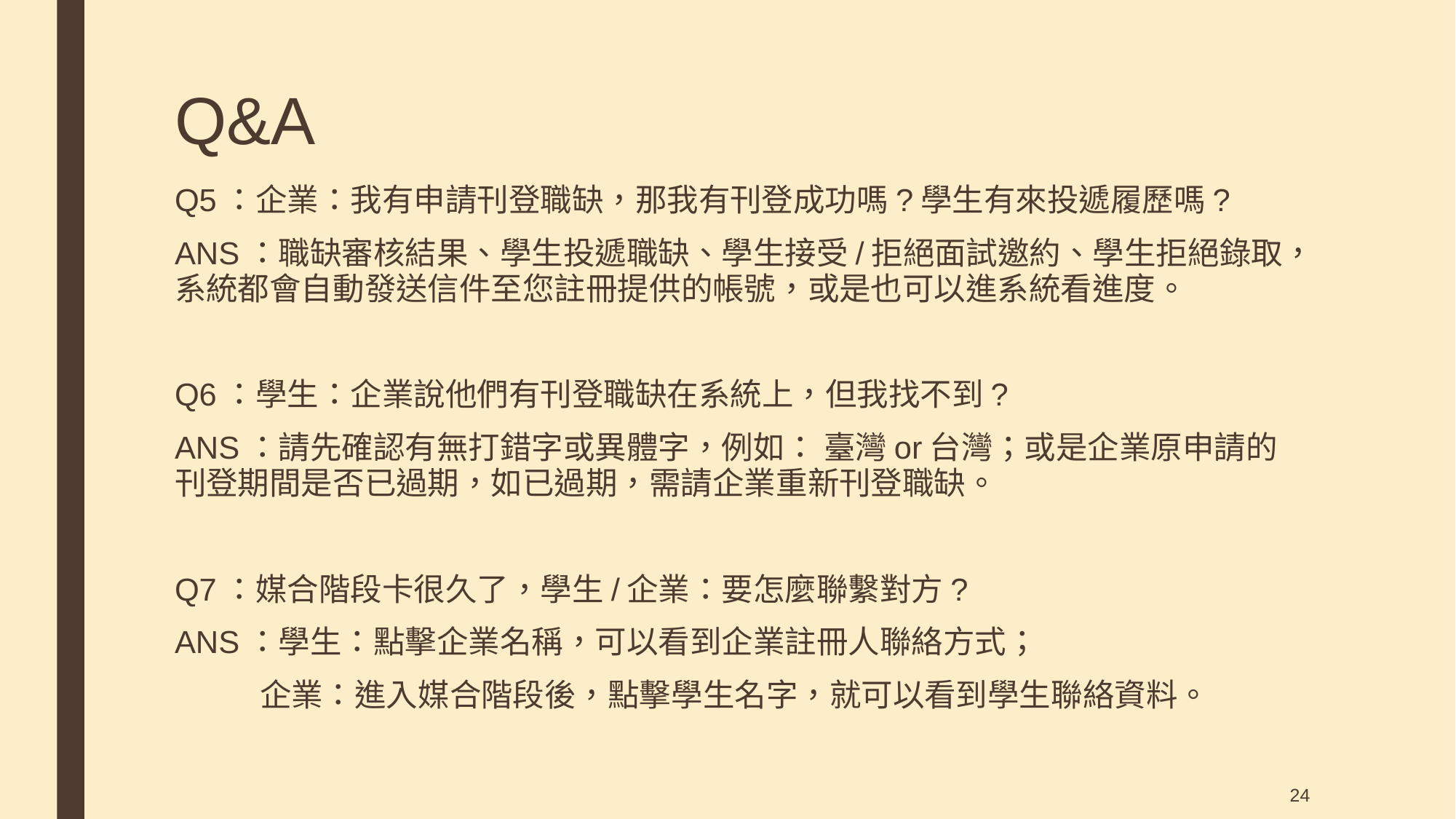

# Q&A
Q5：企業：我有申請刊登職缺，那我有刊登成功嗎?學生有來投遞履歷嗎?
ANS：職缺審核結果、學生投遞職缺、學生接受/拒絕面試邀約、學生拒絕錄取，系統都會自動發送信件至您註冊提供的帳號，或是也可以進系統看進度。

Q6：學生：企業說他們有刊登職缺在系統上，但我找不到?
ANS：請先確認有無打錯字或異體字，例如： 臺灣or台灣；或是企業原申請的刊登期間是否已過期，如已過期，需請企業重新刊登職缺。

Q7：媒合階段卡很久了，學生/企業：要怎麼聯繫對方?
ANS：學生：點擊企業名稱，可以看到企業註冊人聯絡方式；
           企業：進入媒合階段後，點擊學生名字，就可以看到學生聯絡資料。
24